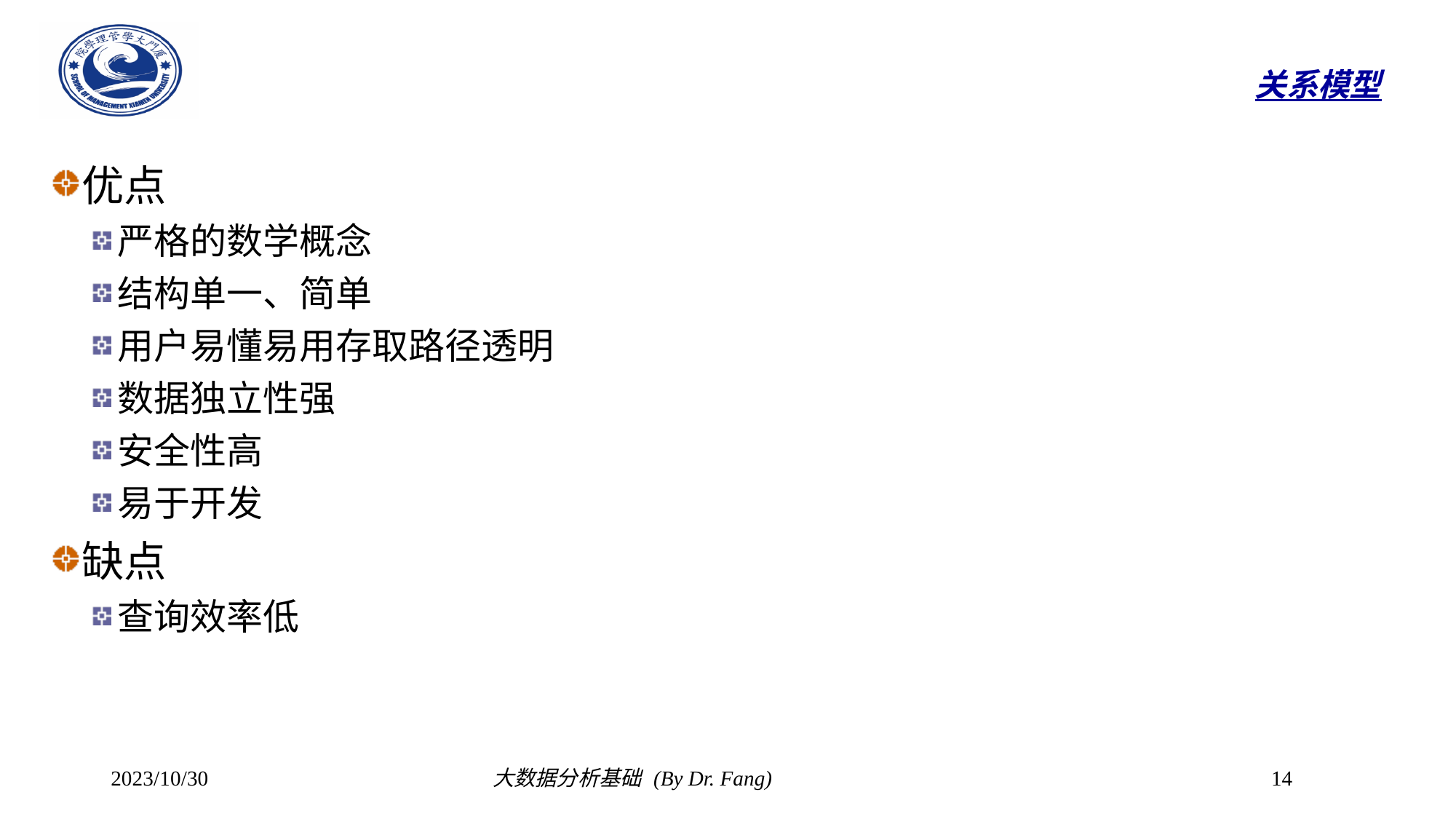

# 关系模型
优点
严格的数学概念
结构单一、简单
用户易懂易用存取路径透明
数据独立性强
安全性高
易于开发
缺点
查询效率低

2023/10/30
大数据分析基础 (By Dr. Fang)
14